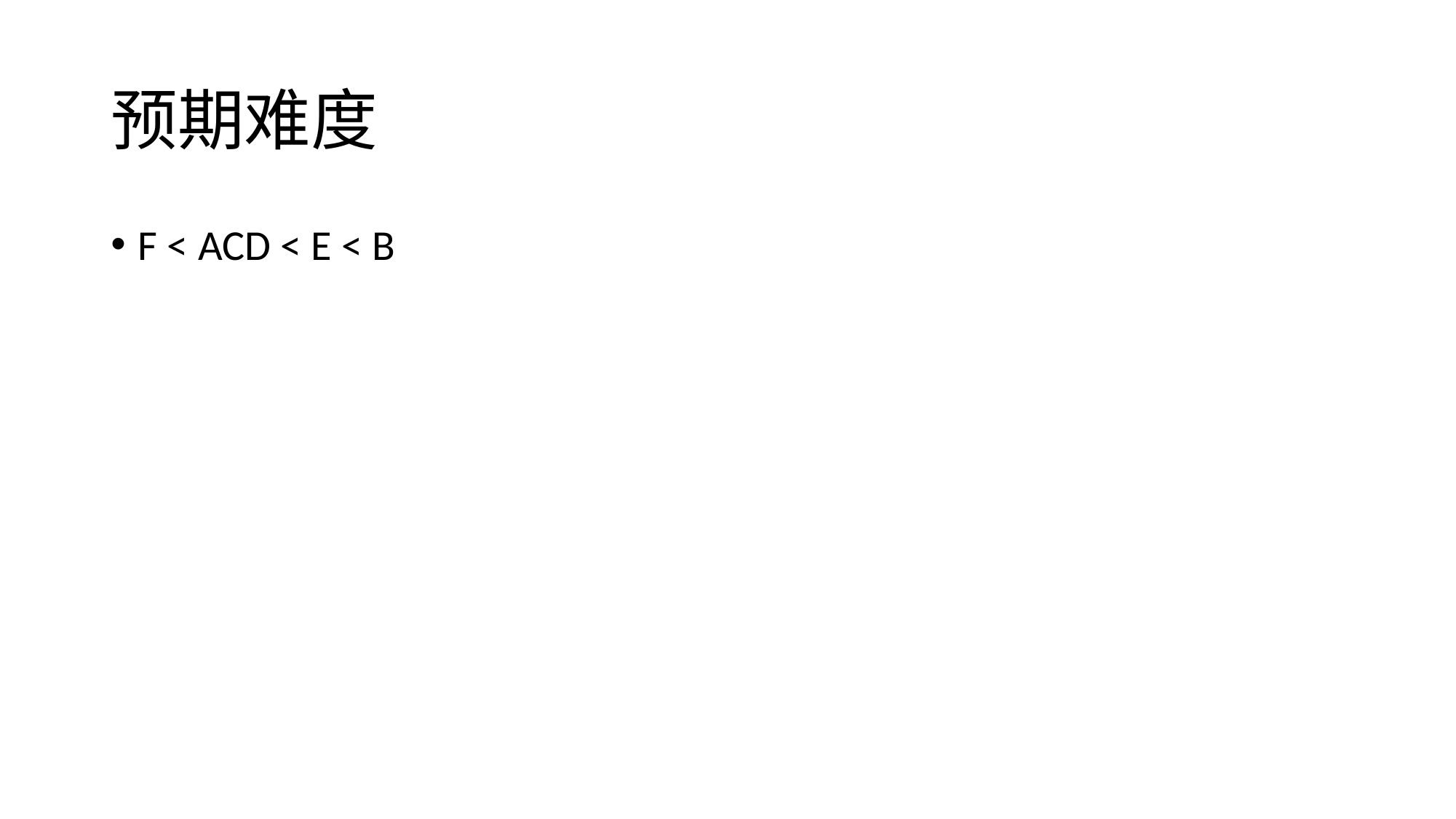

# 预期难度
F < ACD < E < B